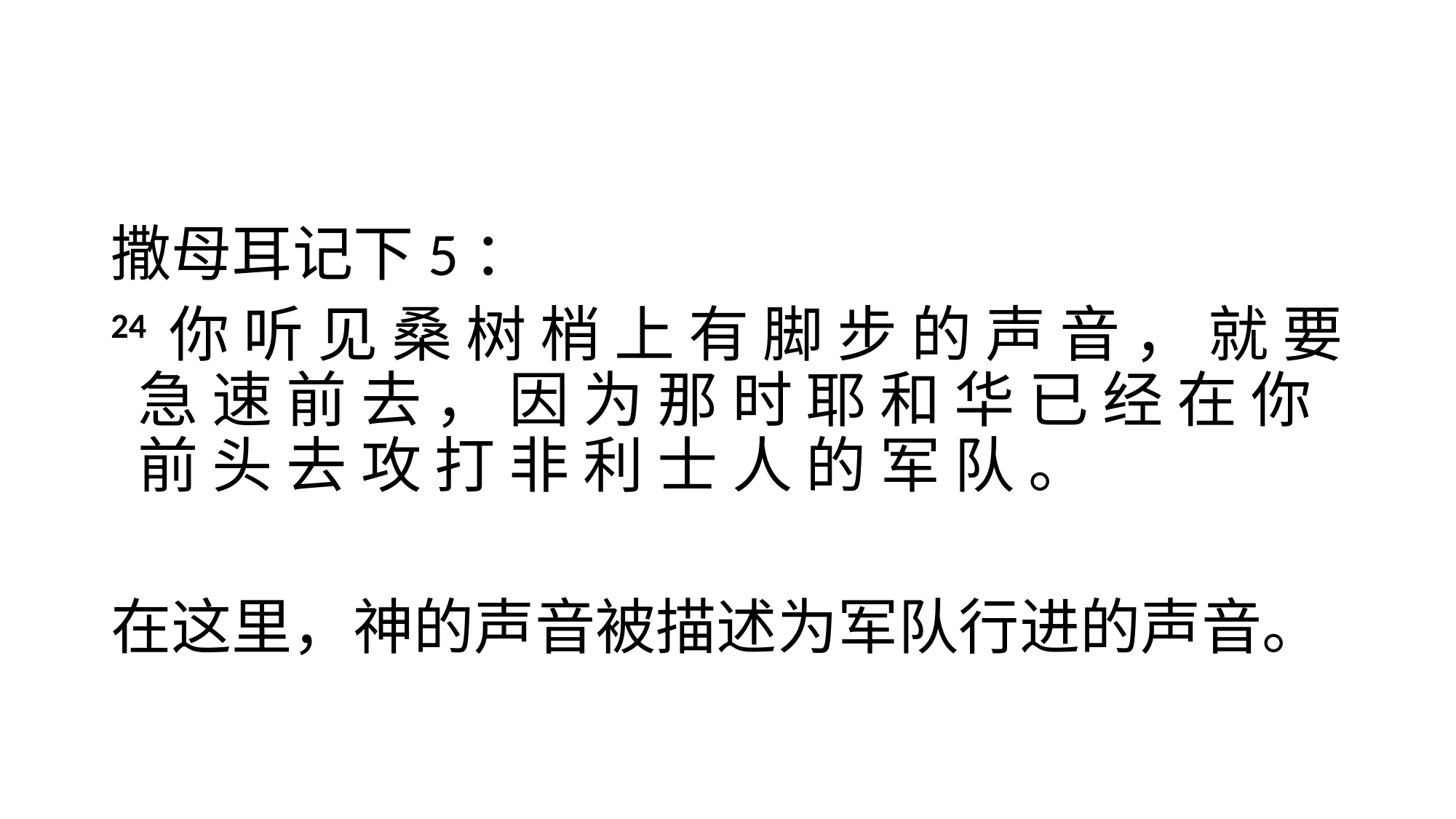

#
撒母耳记下5：
24 你 听 见 桑 树 梢 上 有 脚 步 的 声 音 ， 就 要 急 速 前 去 ， 因 为 那 时 耶 和 华 已 经 在 你 前 头 去 攻 打 非 利 士 人 的 军 队 。

在这里，神的声音被描述为军队行进的声音。